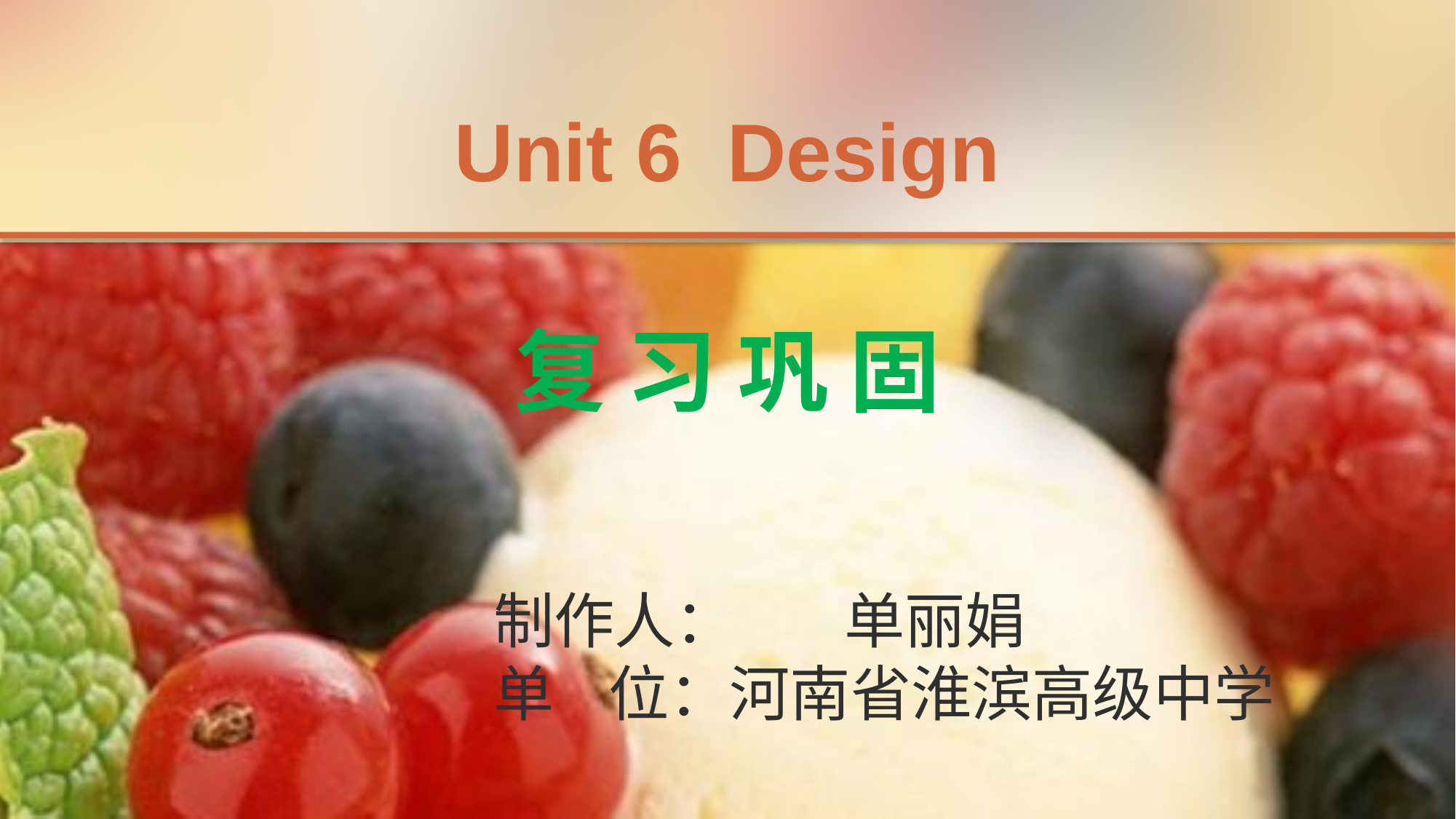

# Unit 6  Design
复 习 巩 固
制作人：        单丽娟
单    位：河南省淮滨高级中学